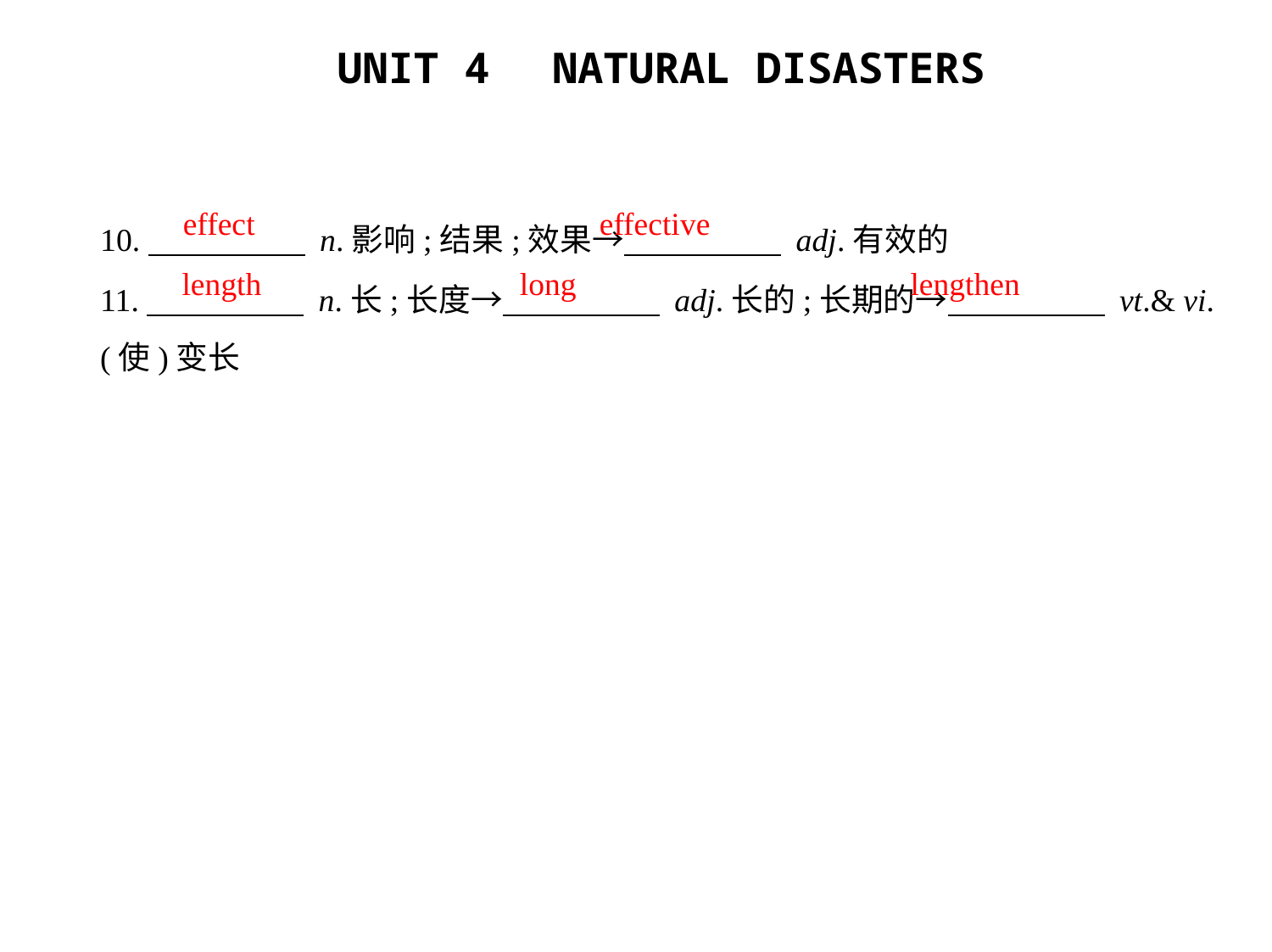

effect
effective
10.　　　　     n.影响;结果;效果→　　　　     adj.有效的
11.　　　　     n.长;长度→　　　　     adj.长的;长期的→　　　　     vt.& vi.
(使)变长
length
long
lengthen